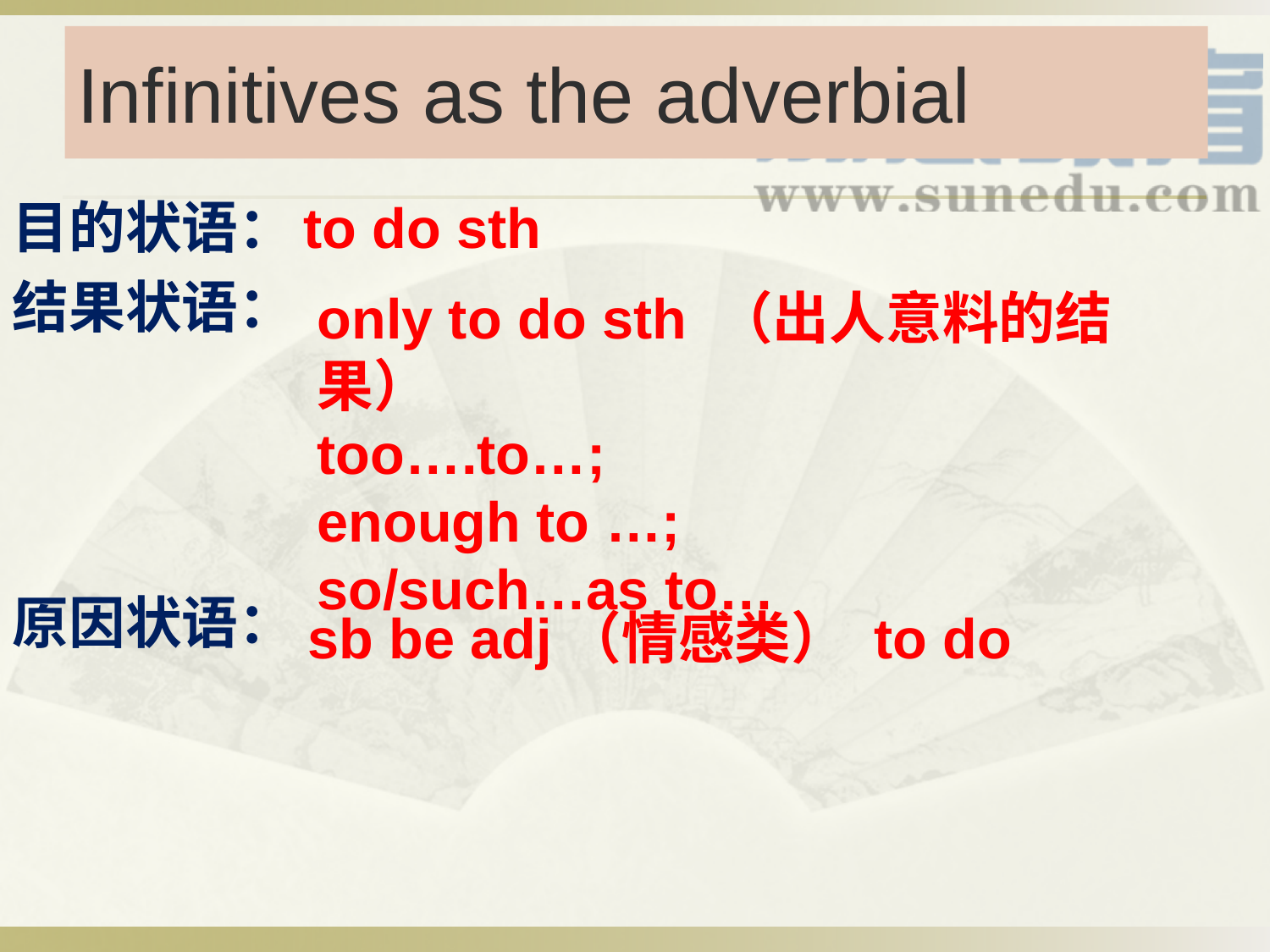

# Infinitives as the adverbial
目的状语：
结果状语：

原因状语：
to do sth
only to do sth （出人意料的结果）
too….to…;
enough to …;
so/such…as to…
sb be adj（情感类） to do